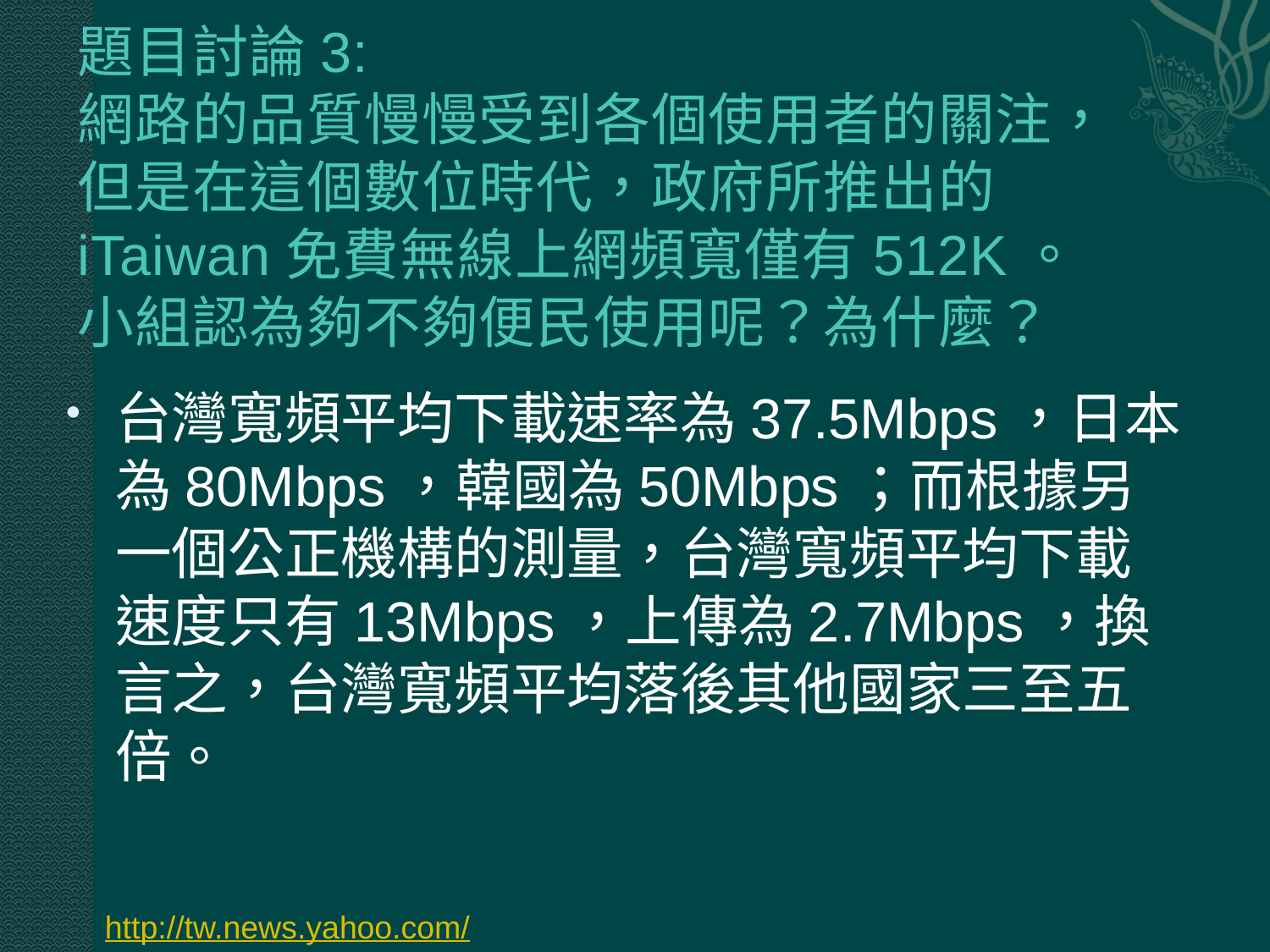

# 題目討論3: 網路的品質慢慢受到各個使用者的關注，但是在這個數位時代，政府所推出的iTaiwan免費無線上網頻寬僅有512K。小組認為夠不夠便民使用呢？為什麼？
台灣寬頻平均下載速率為37.5Mbps，日本為80Mbps，韓國為50Mbps；而根據另一個公正機構的測量，台灣寬頻平均下載速度只有13Mbps，上傳為2.7Mbps，換言之，台灣寬頻平均落後其他國家三至五倍。
http://tw.news.yahoo.com/